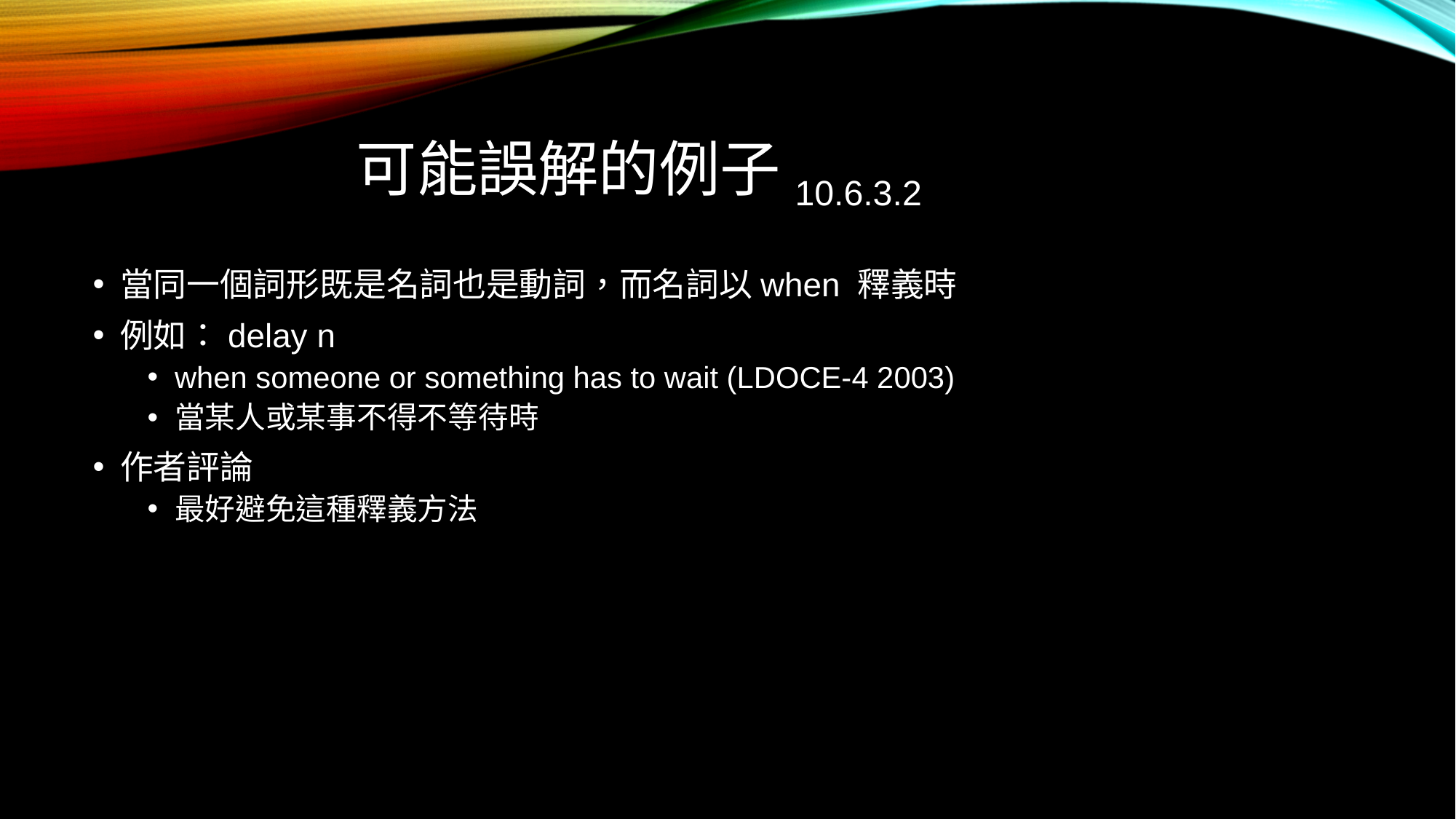

# 可能誤解的例子10.6.3.2
當同一個詞形既是名詞也是動詞，而名詞以when 釋義時
例如：delay n
when someone or something has to wait (LDOCE-4 2003)
當某人或某事不得不等待時
作者評論
最好避免這種釋義方法